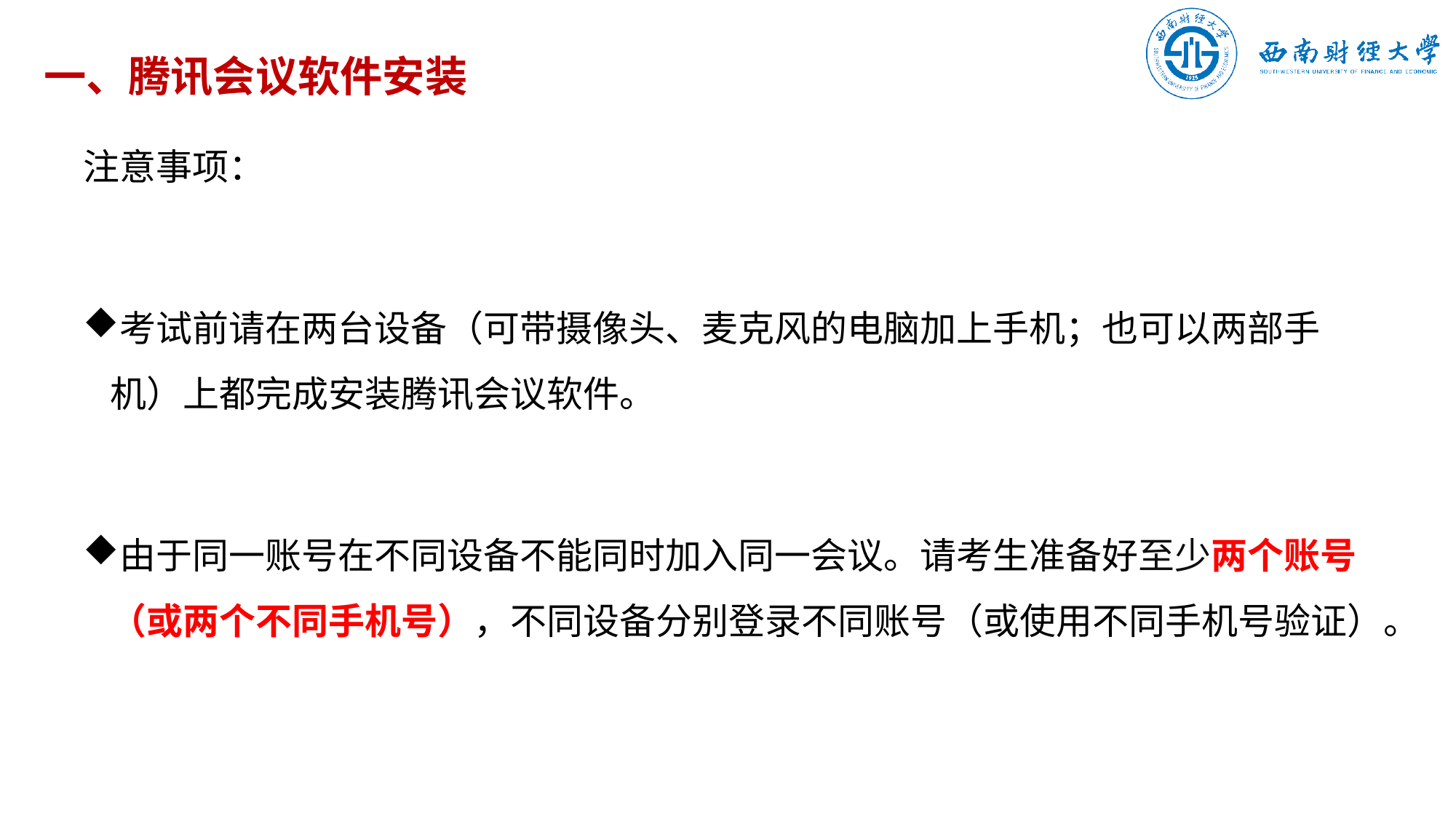

一、腾讯会议软件安装
注意事项：

考试前请在两台设备（可带摄像头、麦克风的电脑加上手机；也可以两部手机）上都完成安装腾讯会议软件。

由于同一账号在不同设备不能同时加入同一会议。请考生准备好至少两个账号（或两个不同手机号），不同设备分别登录不同账号（或使用不同手机号验证）。